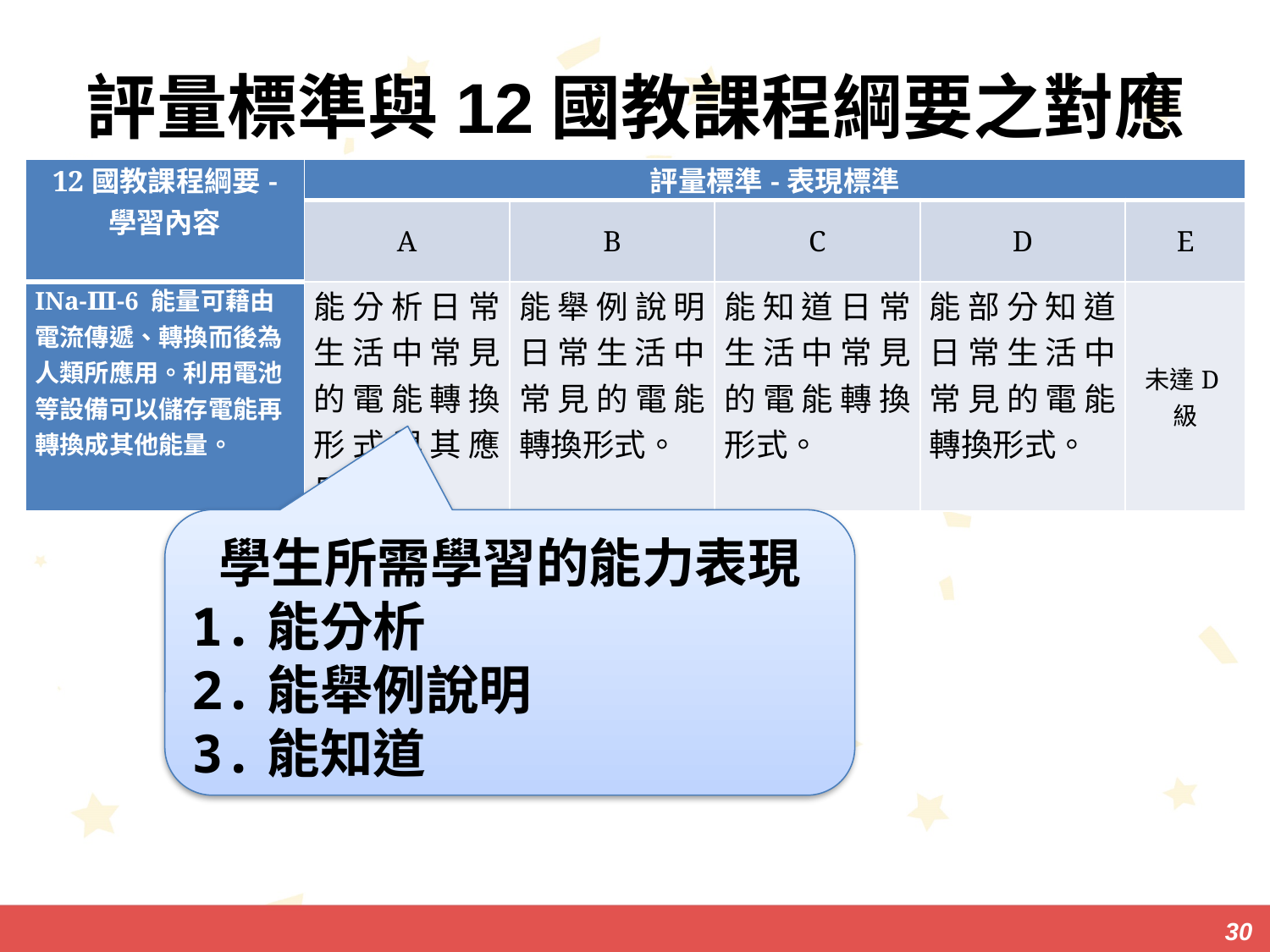

# 評量標準與12國教課程綱要之對應
| 12國教課程綱要- 學習內容 | 評量標準-表現標準 |  |  |  |  |
| --- | --- | --- | --- | --- | --- |
|  | A | B | C | D | E |
| INa-Ⅲ-6 能量可藉由電流傳遞、轉換而後為人類所應用。利用電池等設備可以儲存電能再轉換成其他能量。 | 能分析日常生活中常見的電能轉換形式與其應用。 | 能舉例說明日常生活中常見的電能轉換形式。 | 能知道日常生活中常見的電能轉換形式。 | 能部分知道日常生活中常見的電能轉換形式。 | 未達D級 |
學生所需學習的能力表現
1.能分析
2.能舉例說明
3.能知道
30